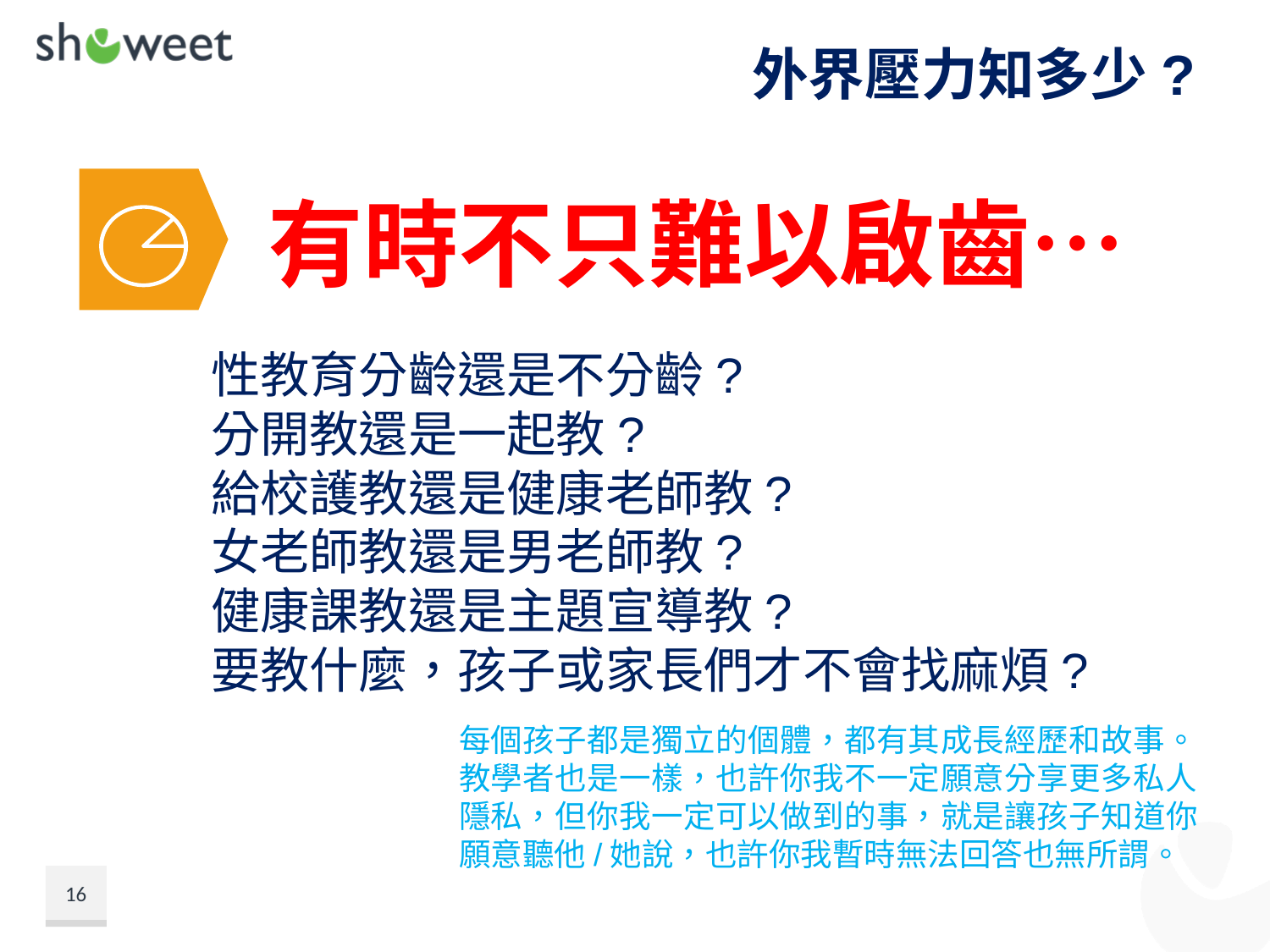

# 外界壓力知多少?

有時不只難以啟齒…

性教育分齡還是不分齡?
分開教還是一起教?
給校護教還是健康老師教?
女老師教還是男老師教?
健康課教還是主題宣導教?
要教什麼，孩子或家長們才不會找麻煩?
每個孩子都是獨立的個體，都有其成長經歷和故事。教學者也是一樣，也許你我不一定願意分享更多私人隱私，但你我一定可以做到的事，就是讓孩子知道你願意聽他/她說，也許你我暫時無法回答也無所謂。
16